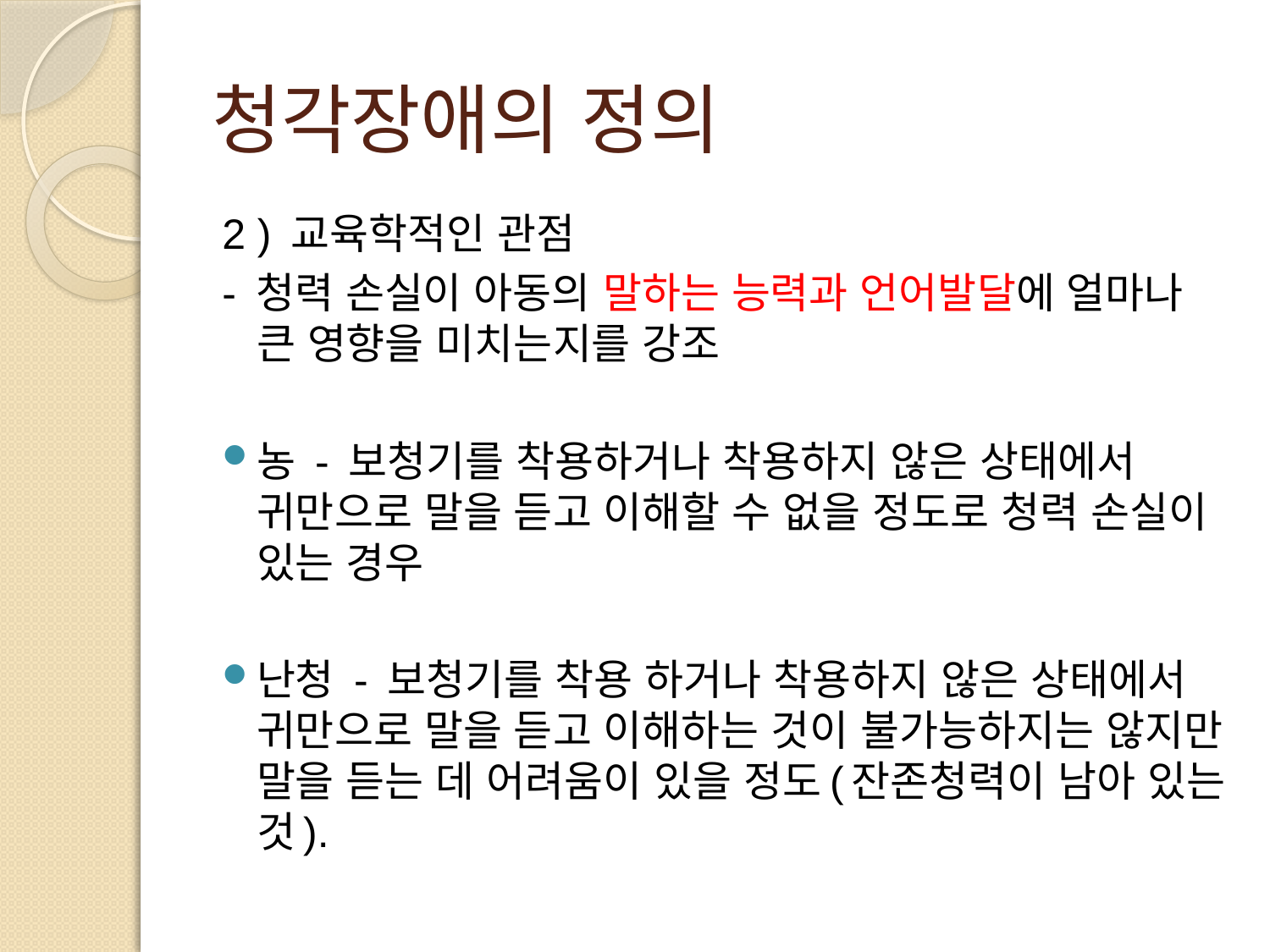

# 청각장애의 정의
2 ) 교육학적인 관점
- 청력 손실이 아동의 말하는 능력과 언어발달에 얼마나 큰 영향을 미치는지를 강조

농 - 보청기를 착용하거나 착용하지 않은 상태에서 귀만으로 말을 듣고 이해할 수 없을 정도로 청력 손실이 있는 경우

난청 - 보청기를 착용 하거나 착용하지 않은 상태에서 귀만으로 말을 듣고 이해하는 것이 불가능하지는 않지만 말을 듣는 데 어려움이 있을 정도(잔존청력이 남아 있는 것).